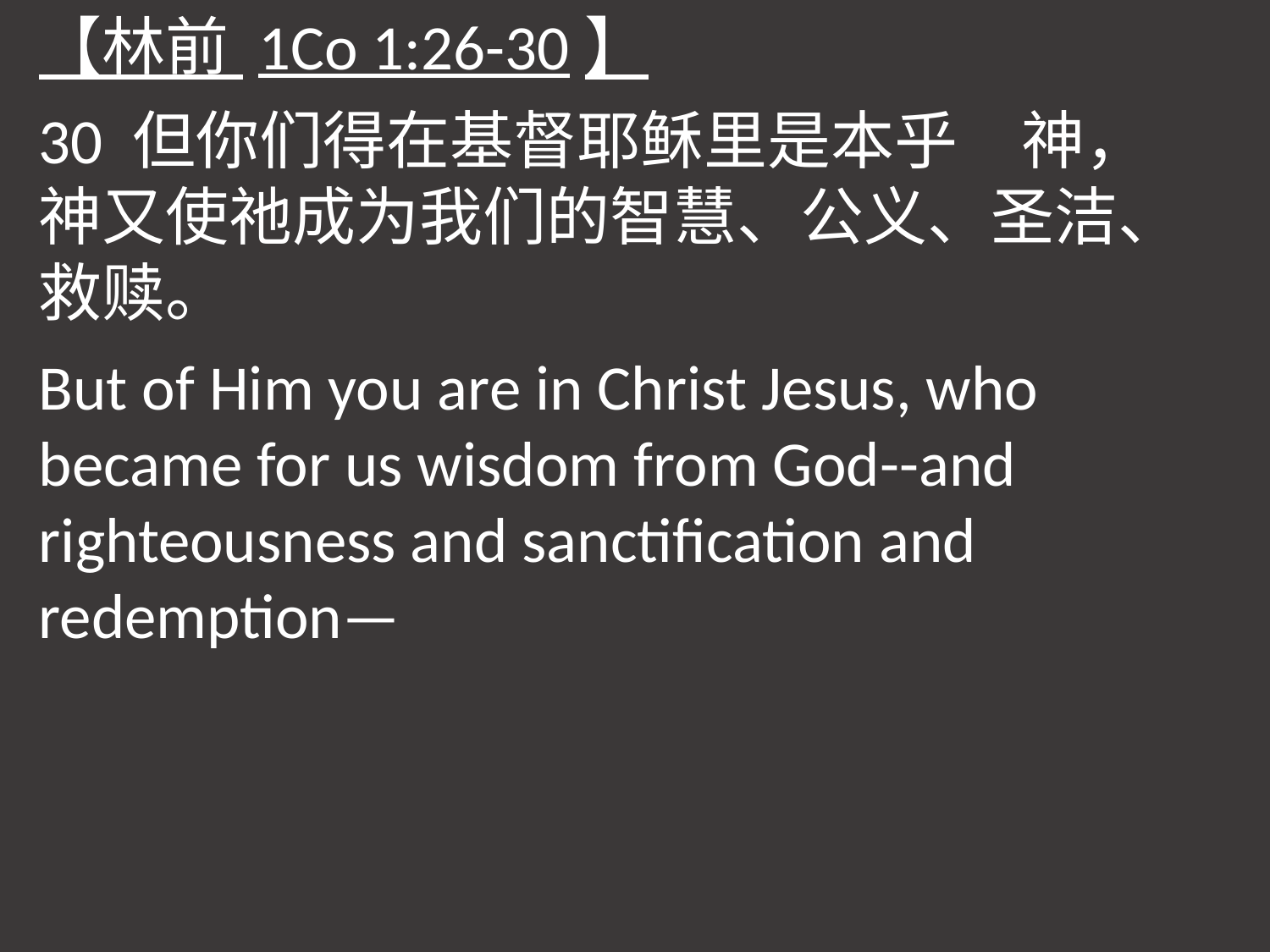

【林前 1Co 1:26-30】
30 但你们得在基督耶稣里是本乎　神，　神又使祂成为我们的智慧、公义、圣洁、救赎。
But of Him you are in Christ Jesus, who became for us wisdom from God--and righteousness and sanctification and redemption—